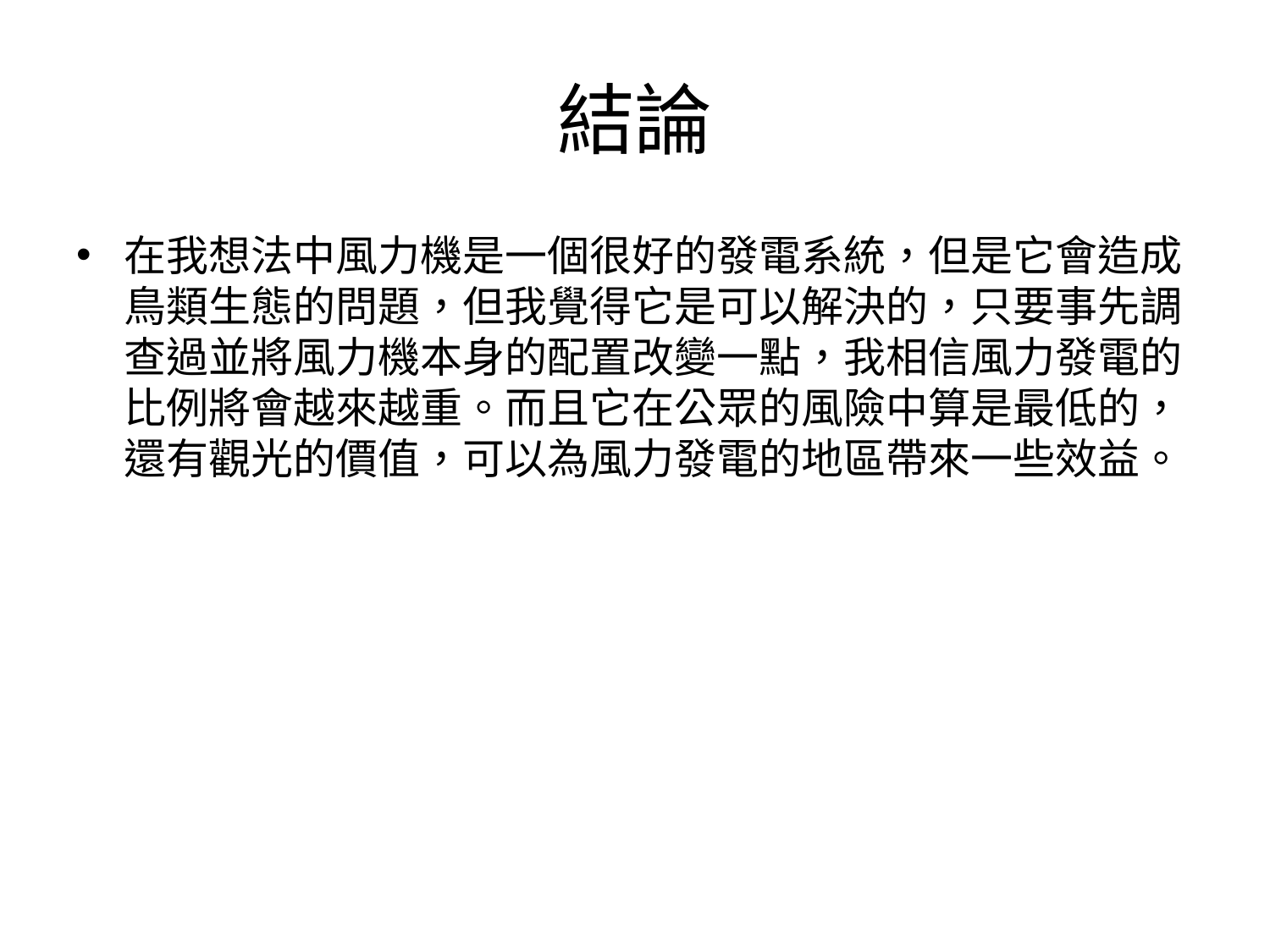

# 結論
在我想法中風力機是一個很好的發電系統，但是它會造成鳥類生態的問題，但我覺得它是可以解決的，只要事先調查過並將風力機本身的配置改變一點，我相信風力發電的比例將會越來越重。而且它在公眾的風險中算是最低的，還有觀光的價值，可以為風力發電的地區帶來一些效益。